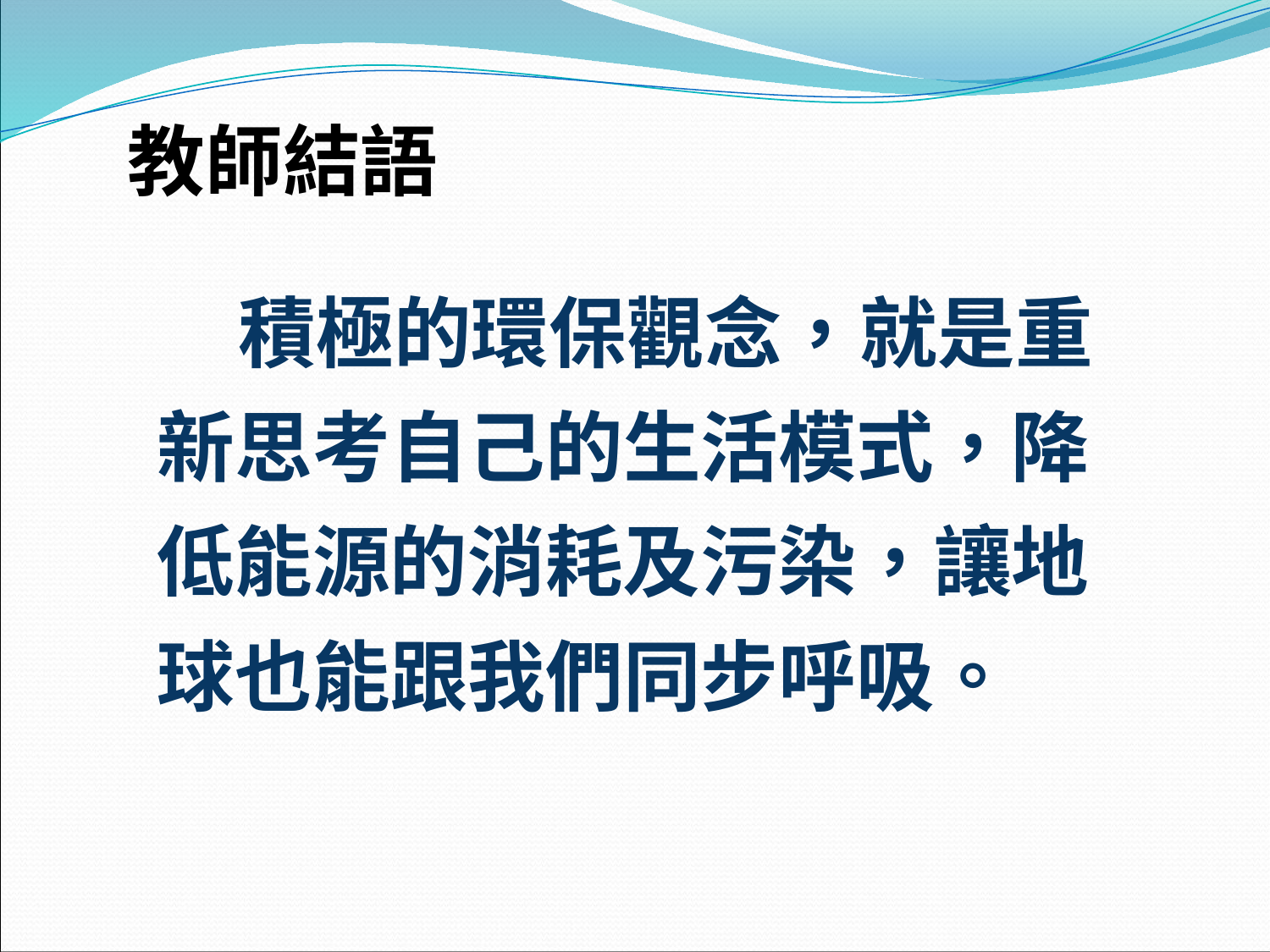

教師結語
    積極的環保觀念，就是重新思考自己的生活模式，降低能源的消耗及污染，讓地球也能跟我們同步呼吸。